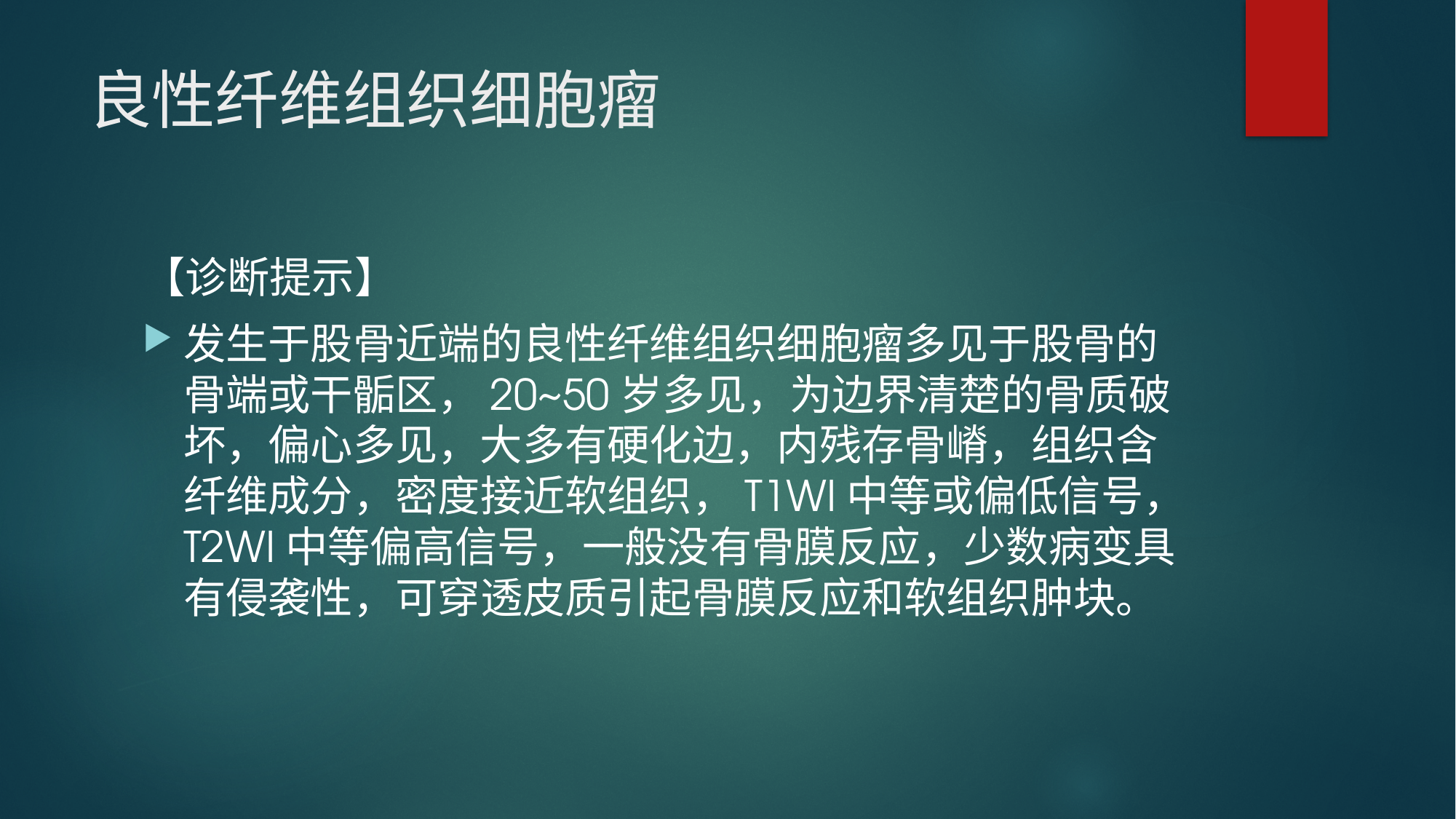

# 良性纤维组织细胞瘤
【诊断提示】
发生于股骨近端的良性纤维组织细胞瘤多见于股骨的骨端或干骺区，20~50岁多见，为边界清楚的骨质破坏，偏心多见，大多有硬化边，内残存骨嵴，组织含纤维成分，密度接近软组织，T1WI中等或偏低信号，T2WI中等偏高信号，一般没有骨膜反应，少数病变具有侵袭性，可穿透皮质引起骨膜反应和软组织肿块。